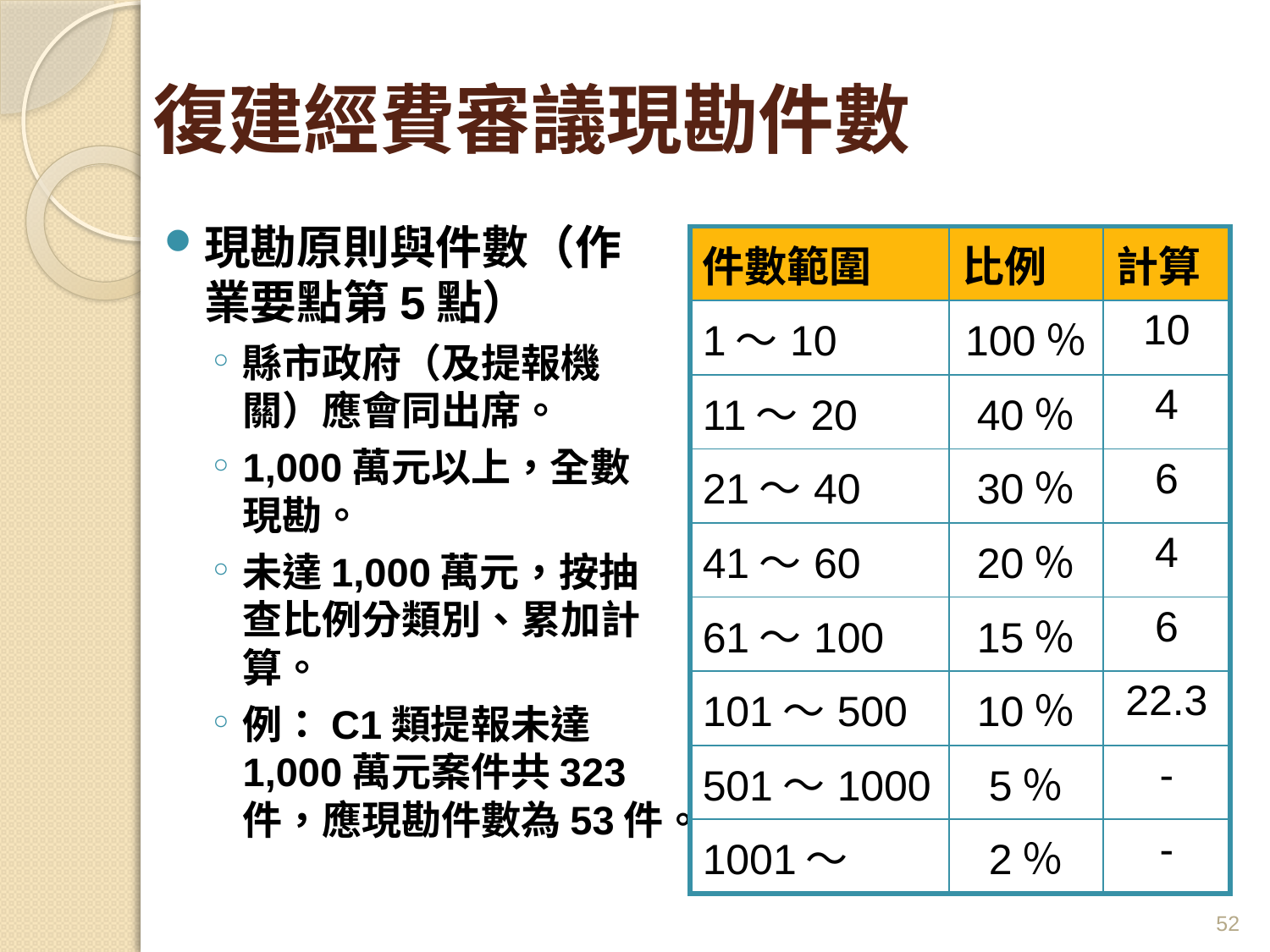

# 復建經費審議現勘件數
現勘原則與件數（作業要點第5點）
縣市政府（及提報機關）應會同出席。
1,000萬元以上，全數現勘。
未達1,000萬元，按抽查比例分類別、累加計算。
例：C1類提報未達1,000萬元案件共323件，應現勘件數為53件。
| 件數範圍 | 比例 | 計算 |
| --- | --- | --- |
| 1～10 | 100％ | 10 |
| 11～20 | 40％ | 4 |
| 21～40 | 30％ | 6 |
| 41～60 | 20％ | 4 |
| 61～100 | 15％ | 6 |
| 101～500 | 10％ | 22.3 |
| 501～1000 | 5％ | - |
| 1001～ | 2％ | - |
52